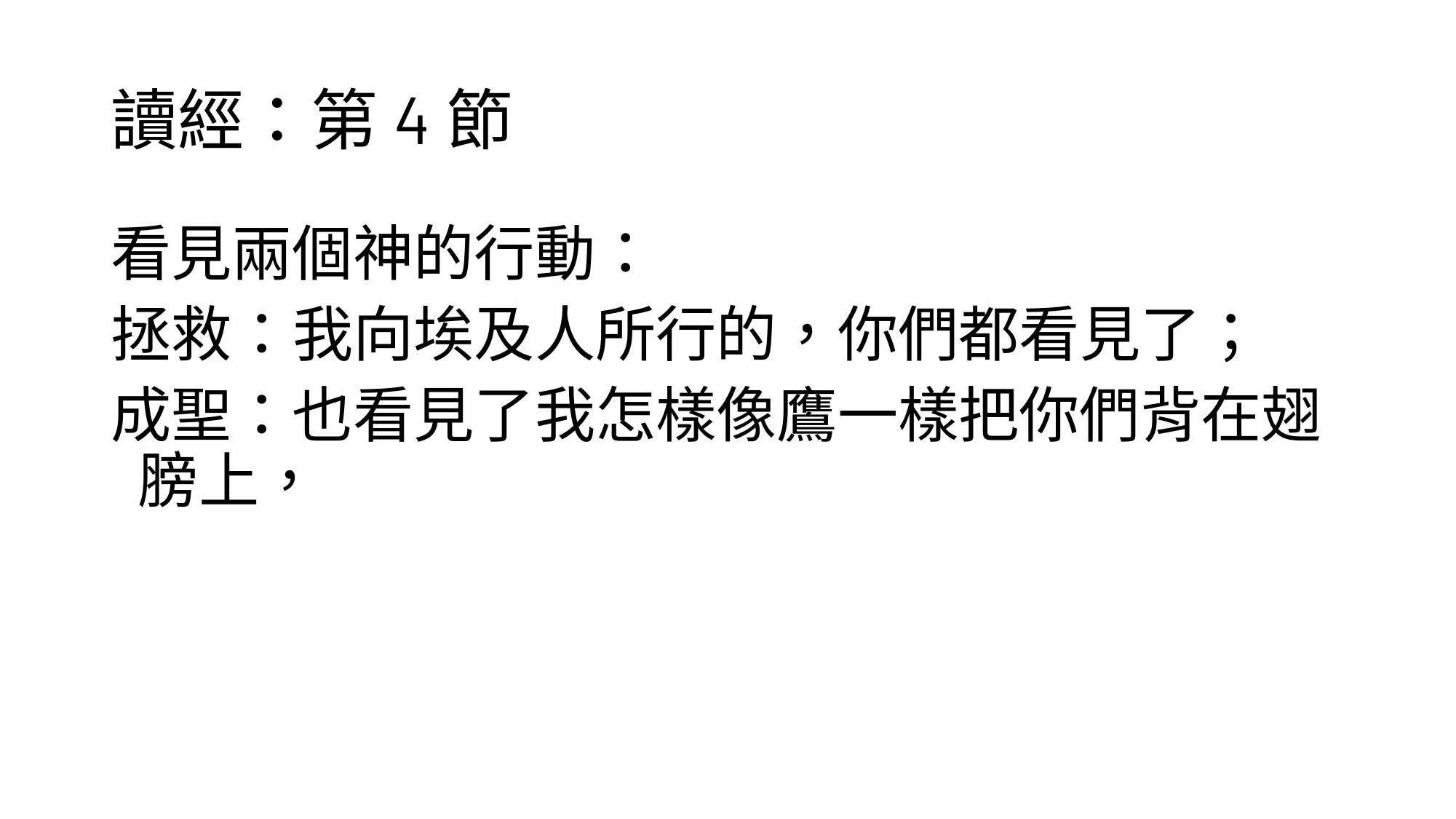

# 讀經：第4節
看見兩個神的行動：
拯救：我向埃及人所行的，你們都看見了；
成聖：也看見了我怎樣像鷹一樣把你們背在翅膀上，